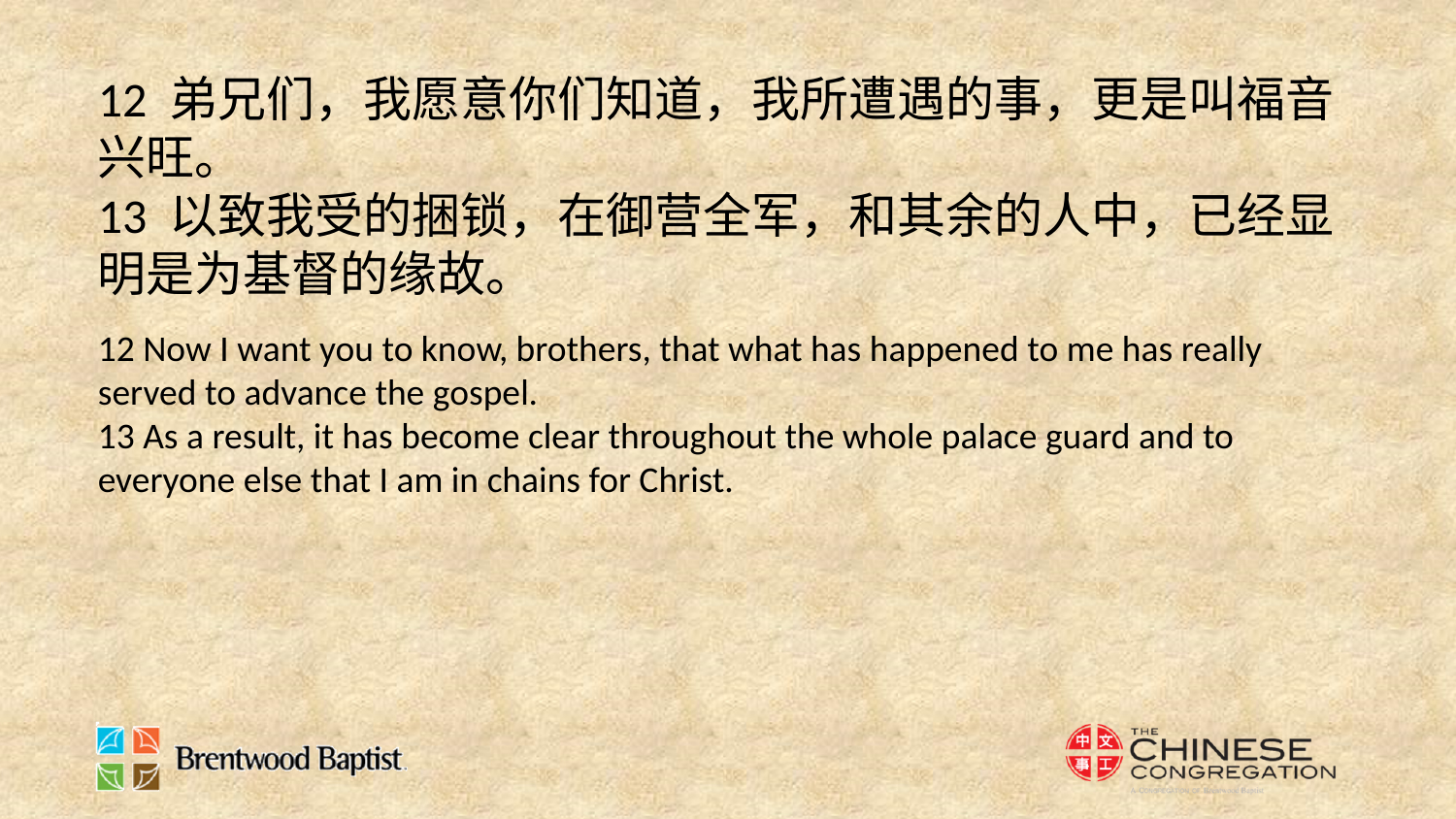

12 弟兄们，我愿意你们知道，我所遭遇的事，更是叫福音兴旺。
13 以致我受的捆锁，在御营全军，和其余的人中，已经显明是为基督的缘故。

12 Now I want you to know, brothers, that what has happened to me has really served to advance the gospel.
13 As a result, it has become clear throughout the whole palace guard and to everyone else that I am in chains for Christ.